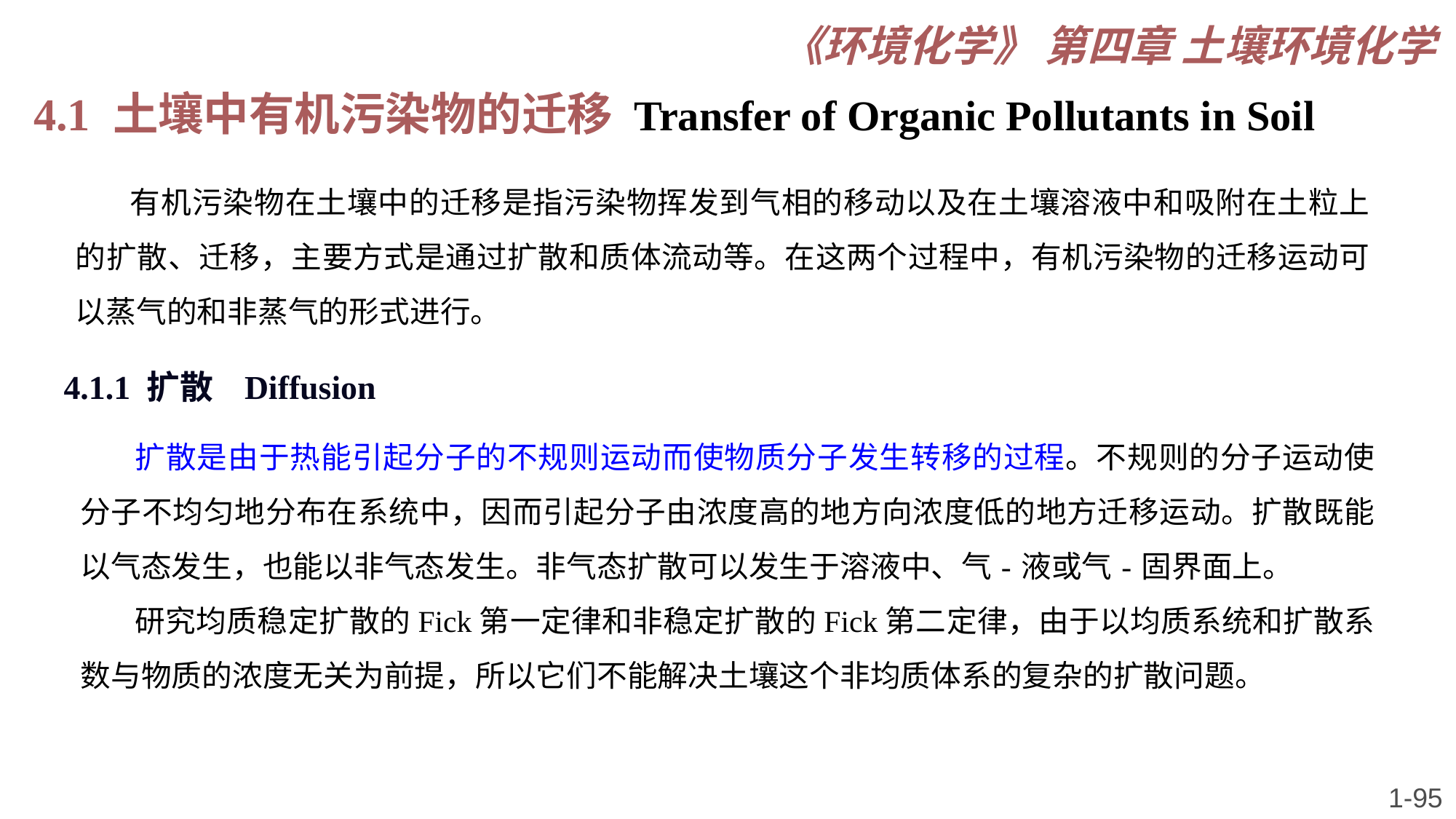

《环境化学》 第四章 土壤环境化学
4.1 土壤中有机污染物的迁移 Transfer of Organic Pollutants in Soil
有机污染物在土壤中的迁移是指污染物挥发到气相的移动以及在土壤溶液中和吸附在土粒上的扩散、迁移，主要方式是通过扩散和质体流动等。在这两个过程中，有机污染物的迁移运动可以蒸气的和非蒸气的形式进行。
4.1.1 扩散   Diffusion
扩散是由于热能引起分子的不规则运动而使物质分子发生转移的过程。不规则的分子运动使分子不均匀地分布在系统中，因而引起分子由浓度高的地方向浓度低的地方迁移运动。扩散既能以气态发生，也能以非气态发生。非气态扩散可以发生于溶液中、气 - 液或气 - 固界面上。
研究均质稳定扩散的Fick第一定律和非稳定扩散的Fick第二定律，由于以均质系统和扩散系数与物质的浓度无关为前提，所以它们不能解决土壤这个非均质体系的复杂的扩散问题。
1-95